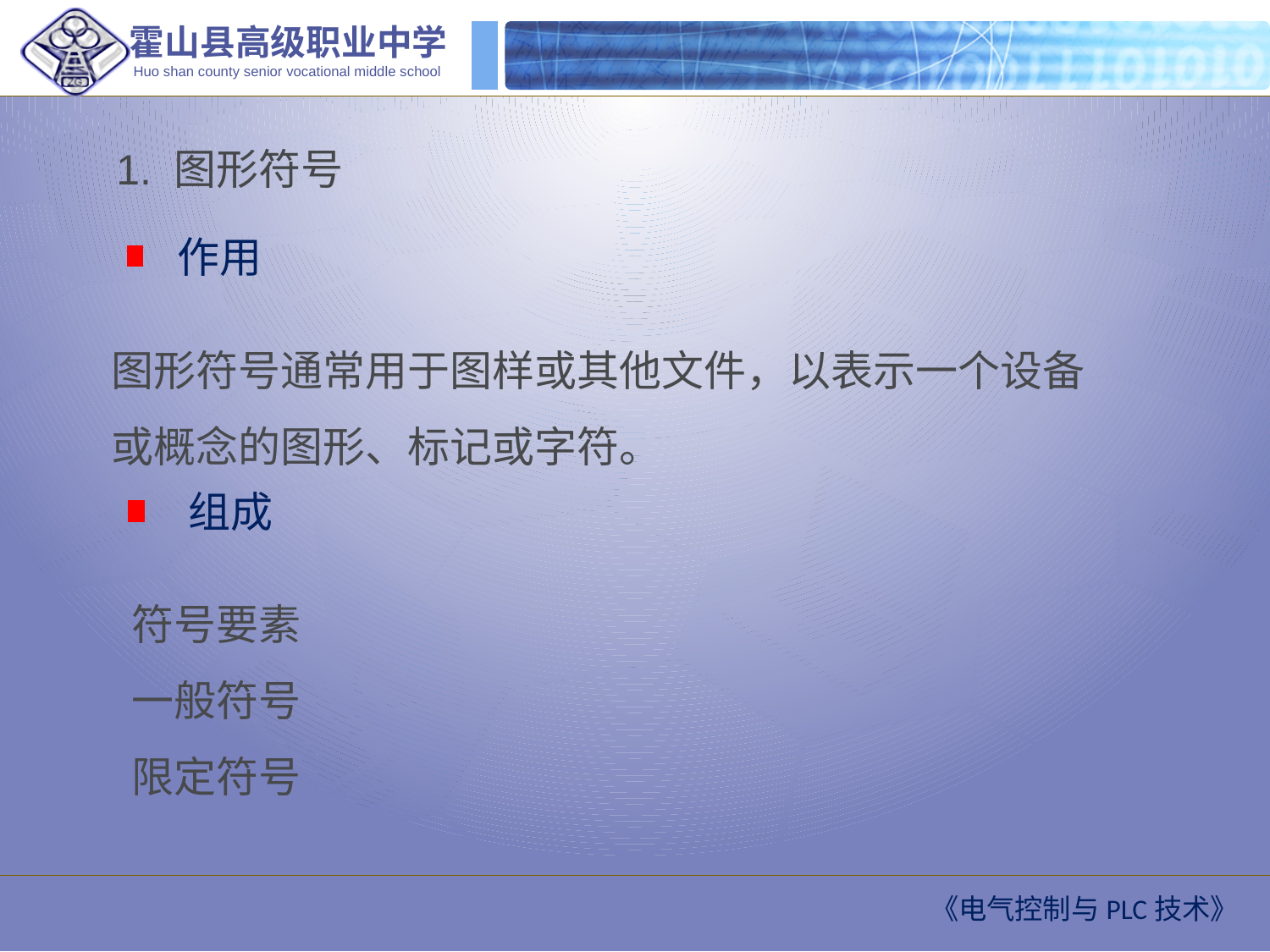

1. 图形符号
作用

图形符号通常用于图样或其他文件，以表示一个设备或概念的图形、标记或字符。

组成

符号要素
一般符号
限定符号